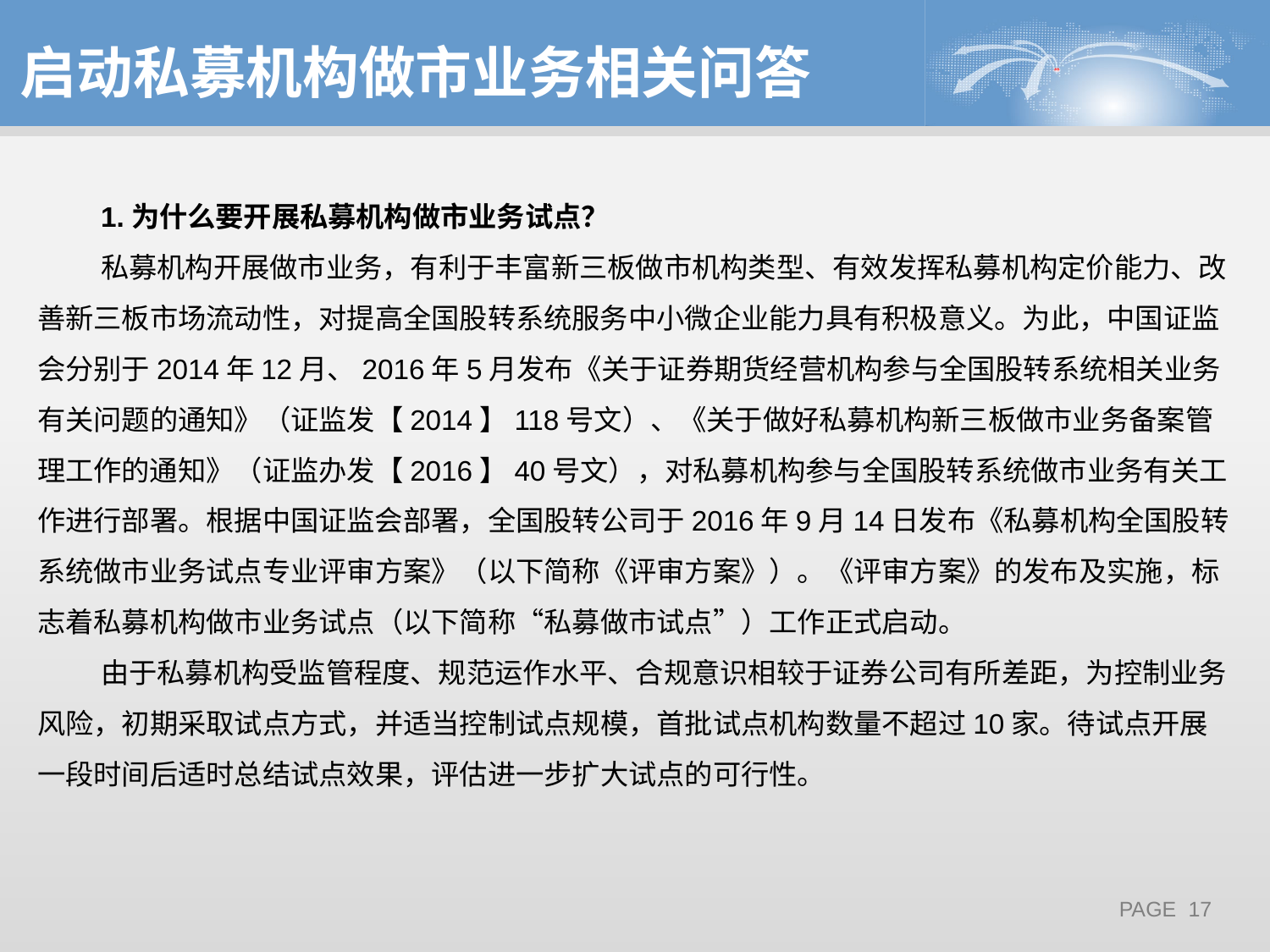

启动私募机构做市业务相关问答
1.为什么要开展私募机构做市业务试点？
私募机构开展做市业务，有利于丰富新三板做市机构类型、有效发挥私募机构定价能力、改善新三板市场流动性，对提高全国股转系统服务中小微企业能力具有积极意义。为此，中国证监会分别于2014年12月、2016年5月发布《关于证券期货经营机构参与全国股转系统相关业务有关问题的通知》（证监发【2014】118号文）、《关于做好私募机构新三板做市业务备案管理工作的通知》（证监办发【2016】40号文），对私募机构参与全国股转系统做市业务有关工作进行部署。根据中国证监会部署，全国股转公司于2016年9月14日发布《私募机构全国股转系统做市业务试点专业评审方案》（以下简称《评审方案》）。《评审方案》的发布及实施，标志着私募机构做市业务试点（以下简称“私募做市试点”）工作正式启动。
由于私募机构受监管程度、规范运作水平、合规意识相较于证券公司有所差距，为控制业务风险，初期采取试点方式，并适当控制试点规模，首批试点机构数量不超过10家。待试点开展一段时间后适时总结试点效果，评估进一步扩大试点的可行性。